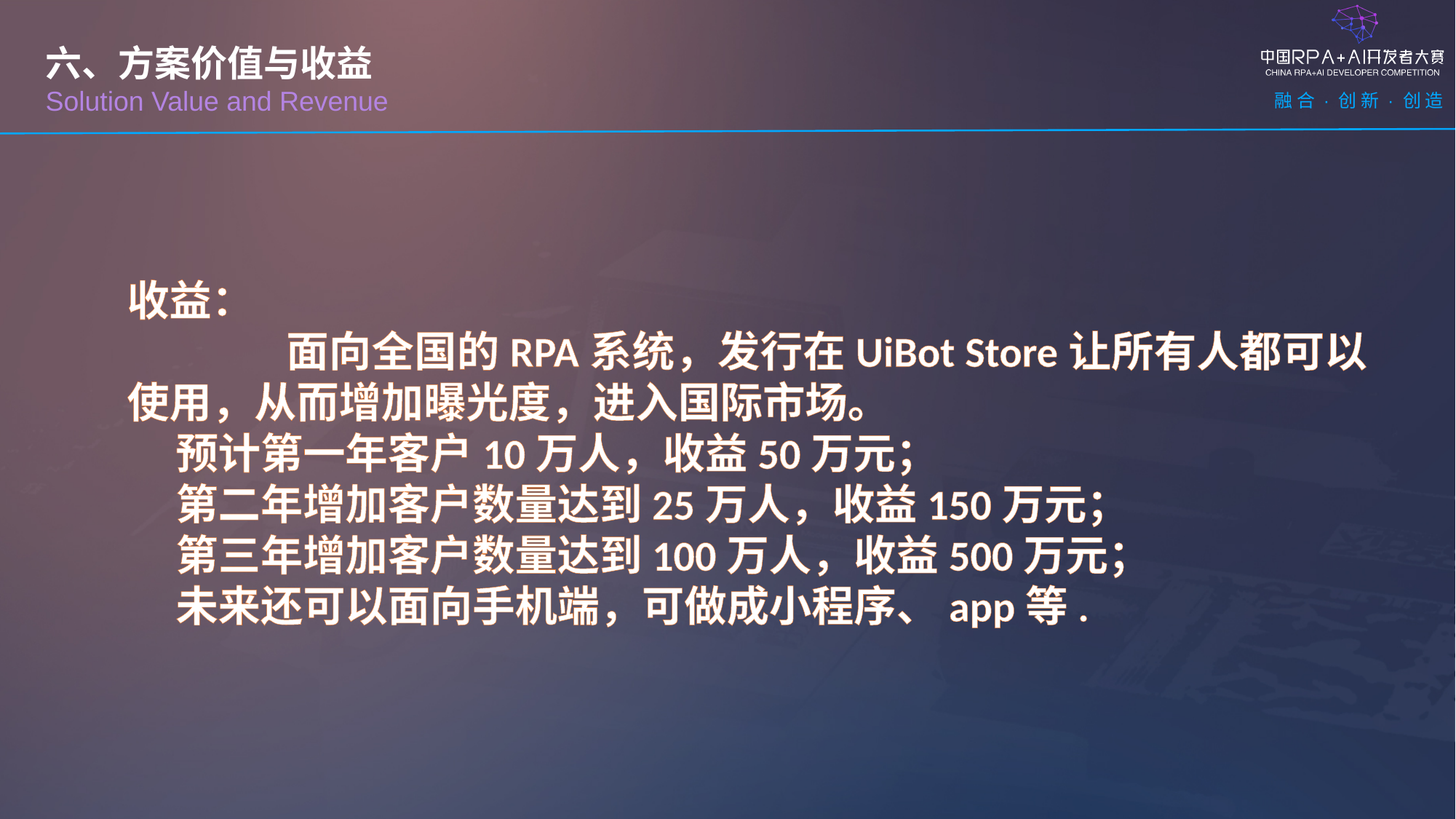

六、方案价值与收益
Solution Value and Revenue
收益：
	    面向全国的RPA系统，发行在UiBot Store让所有人都可以使用，从而增加曝光度，进入国际市场。
    预计第一年客户10万人，收益50万元；
    第二年增加客户数量达到25万人，收益150万元；
    第三年增加客户数量达到100万人，收益500万元；
    未来还可以面向手机端，可做成小程序、app等.